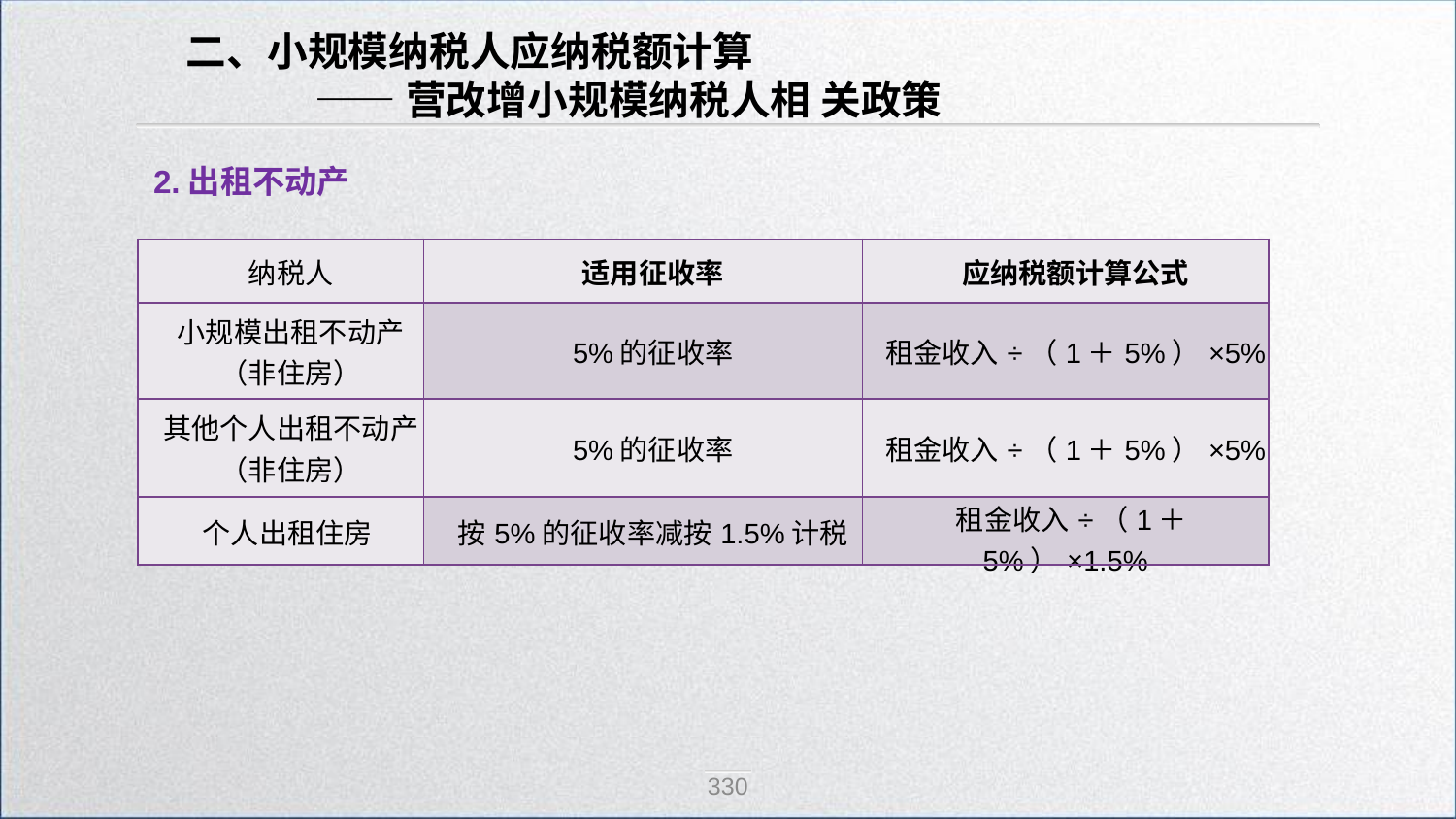

二、小规模纳税人应纳税额计算
              ——营改增小规模纳税人相 关政策
2.出租不动产
| 纳税人 | 适用征收率 | 应纳税额计算公式 |
| --- | --- | --- |
| 小规模出租不动产 （非住房） | 5%的征收率 | 租金收入÷（1＋5%）×5% |
| 其他个人出租不动产 （非住房） | 5%的征收率 | 租金收入÷（1＋5%）×5% |
| 个人出租住房 | 按5%的征收率减按1.5%计税 | 租金收入÷（1＋5%）×1.5% |
330